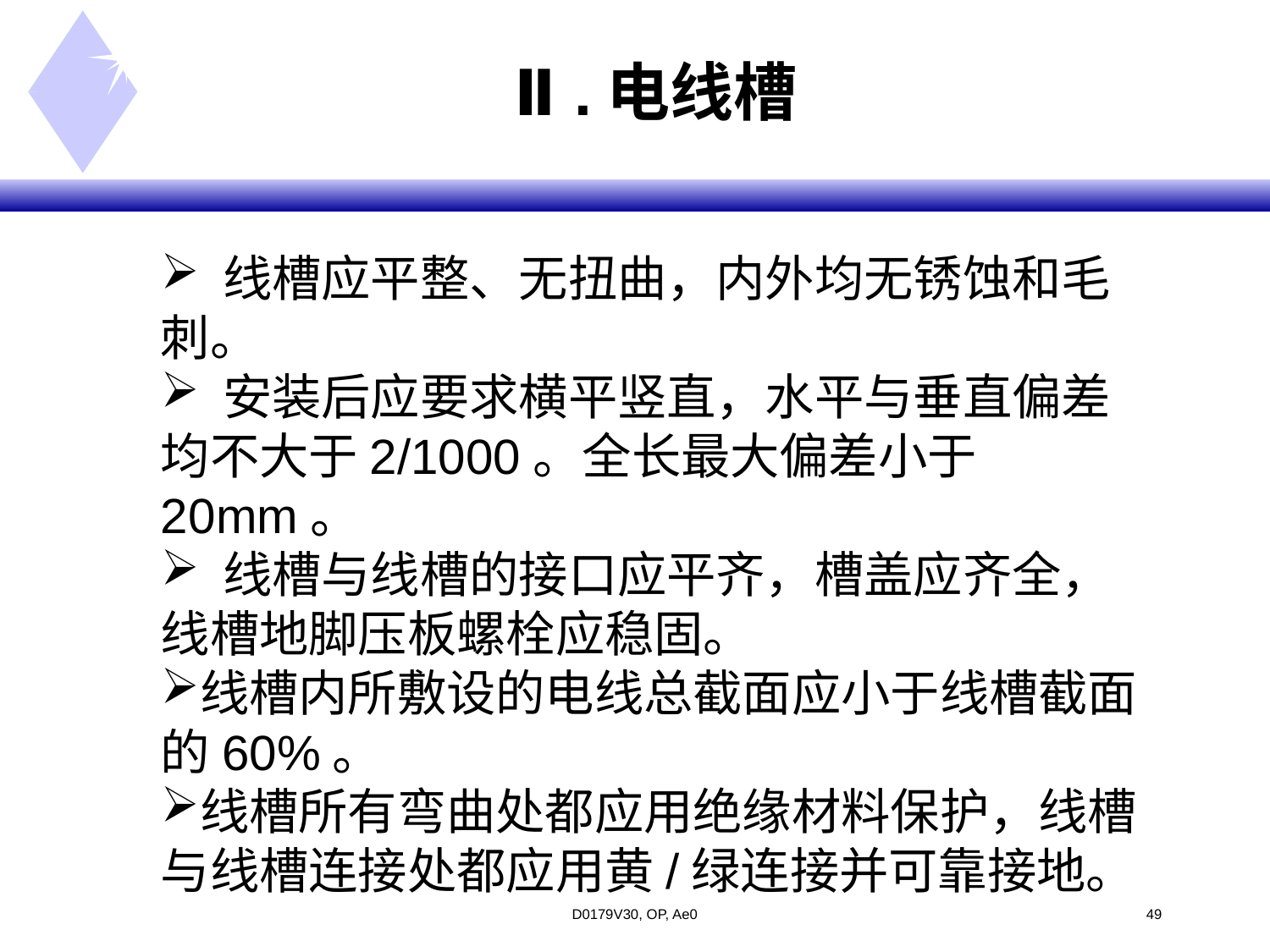

# Ⅱ .电线槽

 线槽应平整、无扭曲，内外均无锈蚀和毛刺。
 安装后应要求横平竖直，水平与垂直偏差均不大于2/1000。全长最大偏差小于20mm。
 线槽与线槽的接口应平齐，槽盖应齐全，线槽地脚压板螺栓应稳固。
线槽内所敷设的电线总截面应小于线槽截面的60%。
线槽所有弯曲处都应用绝缘材料保护，线槽与线槽连接处都应用黄/绿连接并可靠接地。
D0179V30, OP, Ae0
49